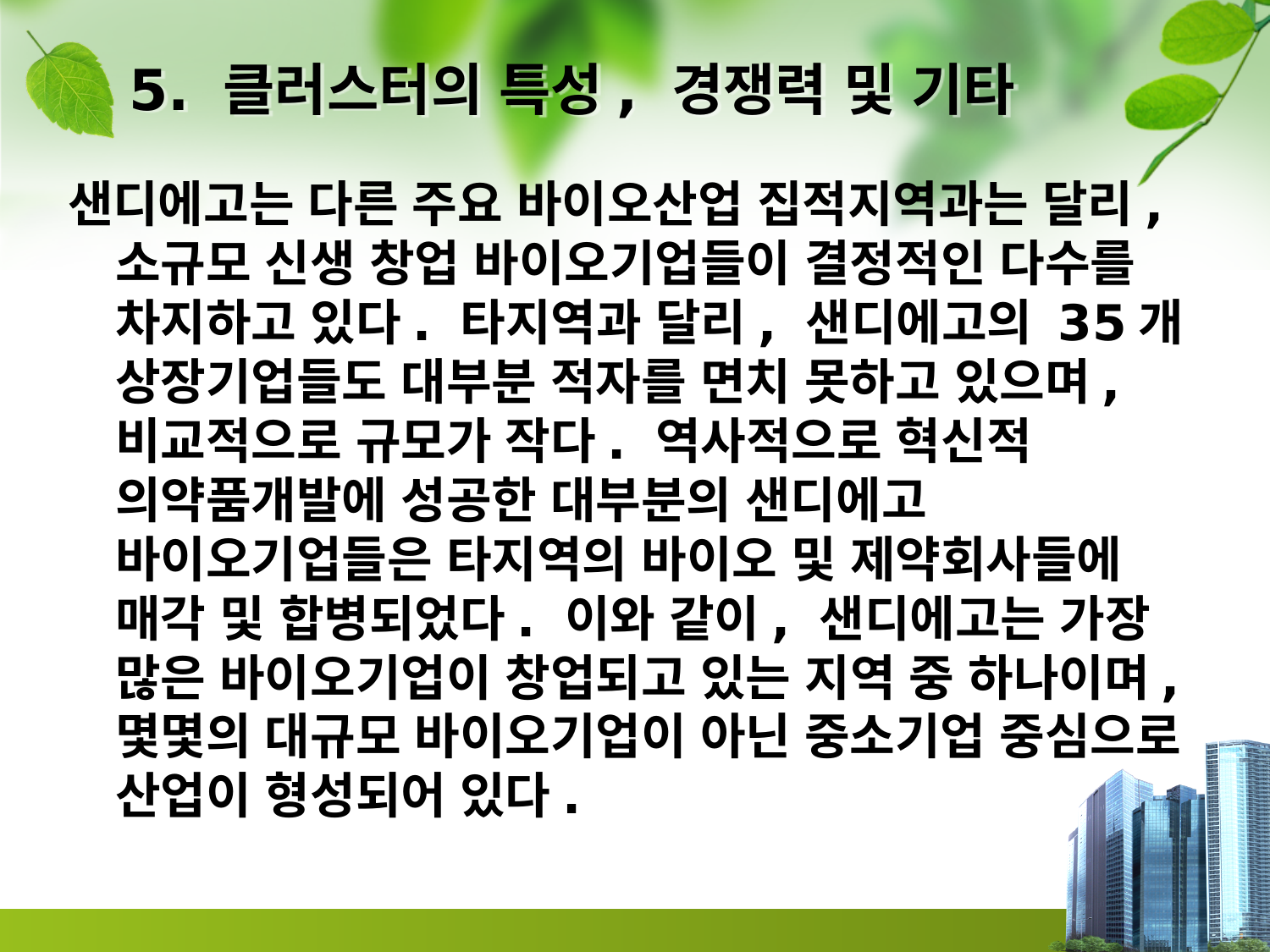

# 5. 클러스터의 특성, 경쟁력 및 기타
샌디에고는 다른 주요 바이오산업 집적지역과는 달리, 소규모 신생 창업 바이오기업들이 결정적인 다수를 차지하고 있다. 타지역과 달리, 샌디에고의 35개 상장기업들도 대부분 적자를 면치 못하고 있으며, 비교적으로 규모가 작다. 역사적으로 혁신적 의약품개발에 성공한 대부분의 샌디에고 바이오기업들은 타지역의 바이오 및 제약회사들에 매각 및 합병되었다. 이와 같이, 샌디에고는 가장 많은 바이오기업이 창업되고 있는 지역 중 하나이며, 몇몇의 대규모 바이오기업이 아닌 중소기업 중심으로 산업이 형성되어 있다.